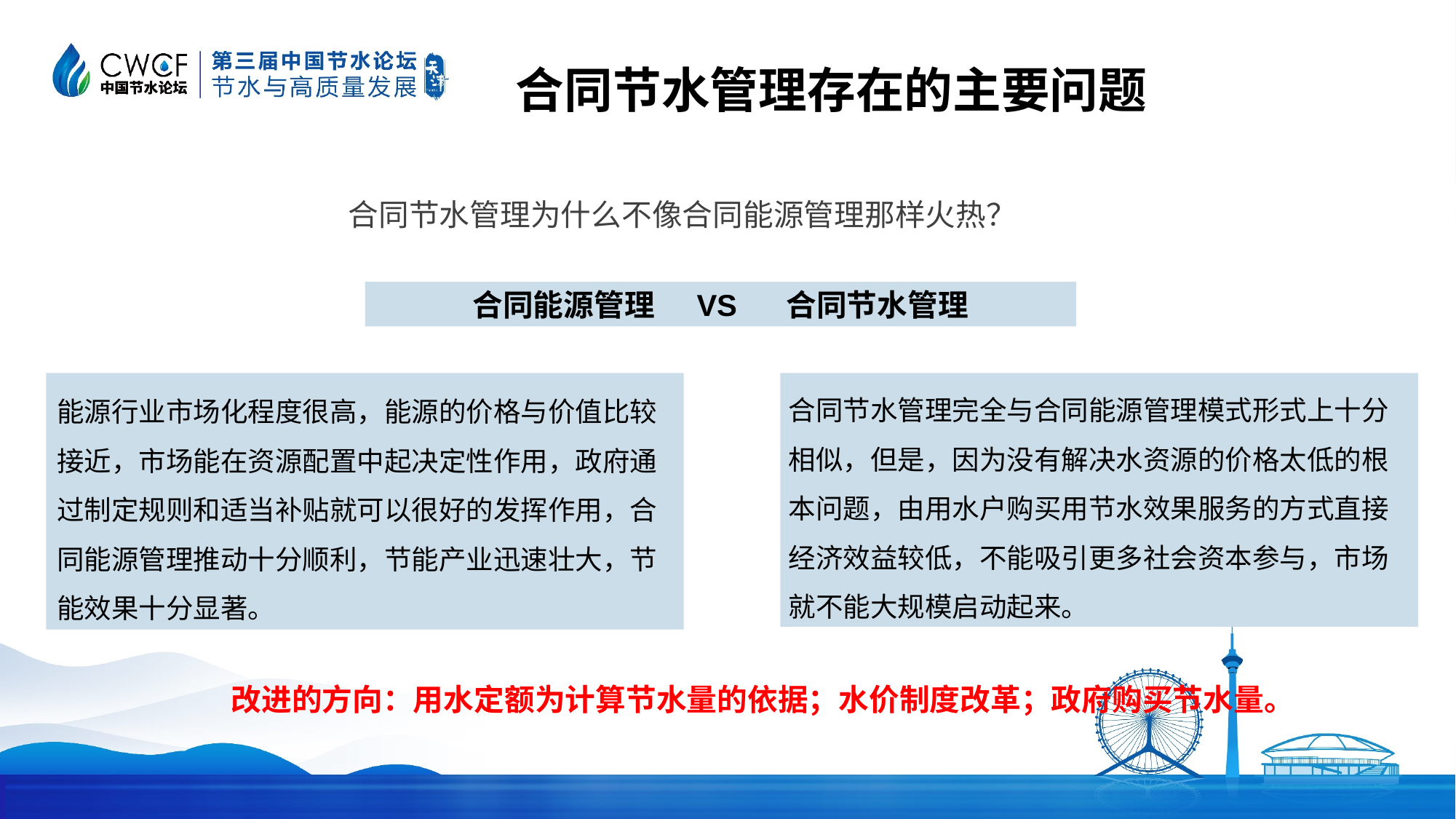

合同节水管理存在的主要问题
合同节水管理为什么不像合同能源管理那样火热？
合同能源管理     VS     合同节水管理
能源行业市场化程度很高，能源的价格与价值比较接近，市场能在资源配置中起决定性作用，政府通过制定规则和适当补贴就可以很好的发挥作用，合同能源管理推动十分顺利，节能产业迅速壮大，节能效果十分显著。
合同节水管理完全与合同能源管理模式形式上十分相似，但是，因为没有解决水资源的价格太低的根本问题，由用水户购买用节水效果服务的方式直接经济效益较低，不能吸引更多社会资本参与，市场就不能大规模启动起来。
改进的方向：用水定额为计算节水量的依据；水价制度改革；政府购买节水量。